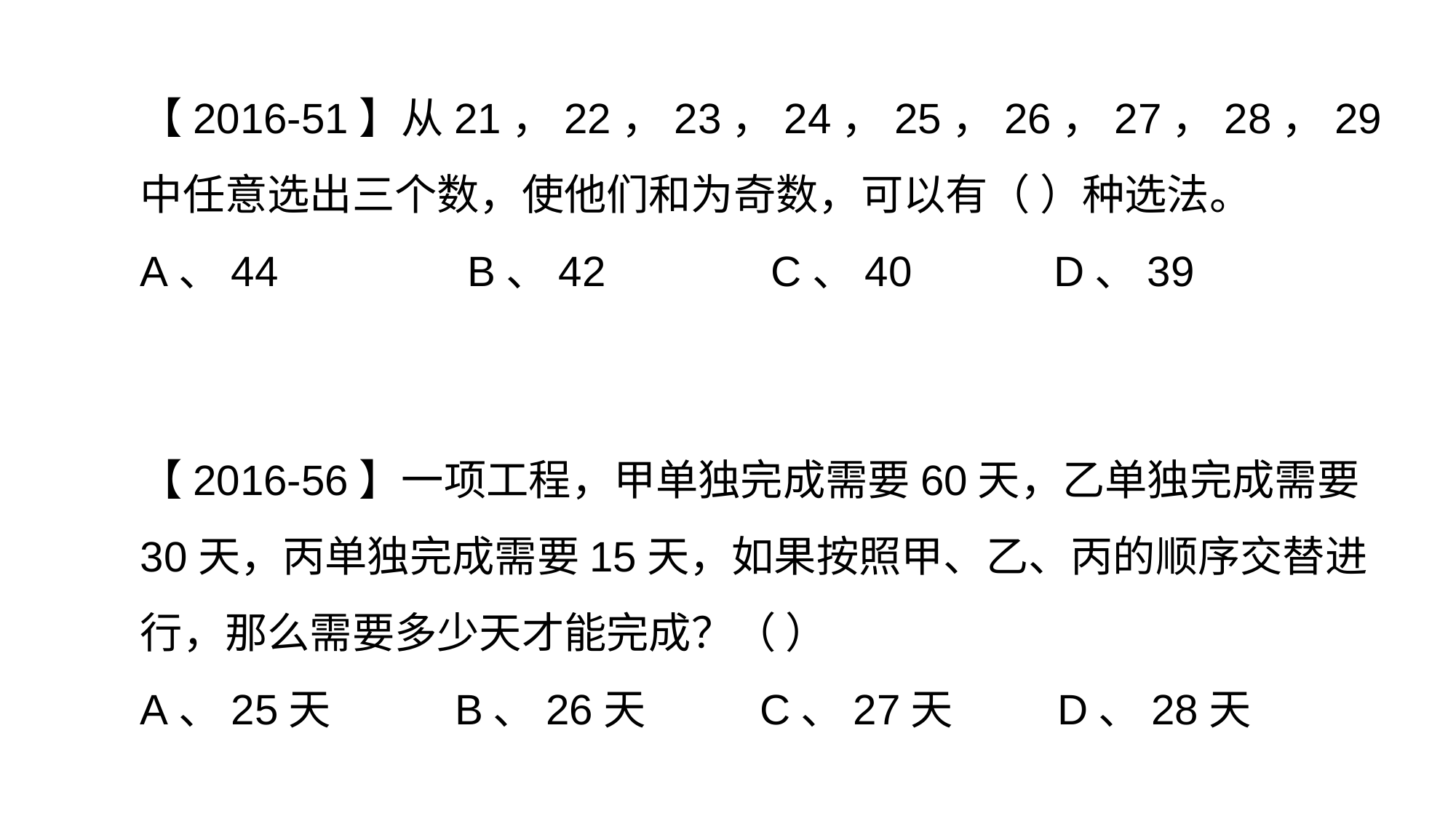

【2016-51】从21，22，23，24，25，26，27，28，29中任意选出三个数，使他们和为奇数，可以有（ ）种选法。
A、44                B、42              C、40            D、39

【2016-56】一项工程，甲单独完成需要60天，乙单独完成需要30天，丙单独完成需要15天，如果按照甲、乙、丙的顺序交替进行，那么需要多少天才能完成？（ ）
A、25天            B、26天           C、27天          D、28天